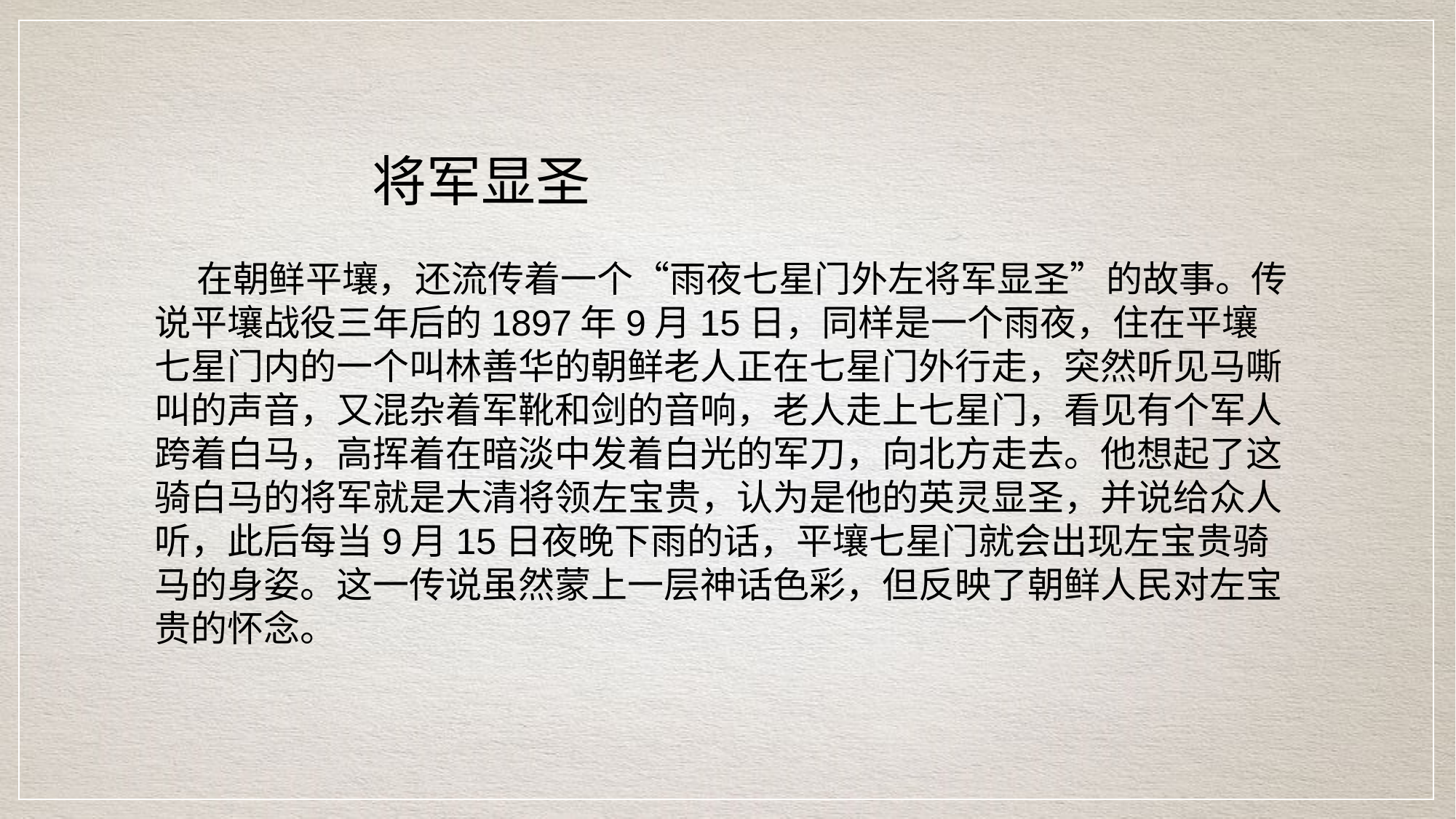

将军显圣

    在朝鲜平壤，还流传着一个“雨夜七星门外左将军显圣”的故事。传说平壤战役三年后的1897年9月15日，同样是一个雨夜，住在平壤七星门内的一个叫林善华的朝鲜老人正在七星门外行走，突然听见马嘶叫的声音，又混杂着军靴和剑的音响，老人走上七星门，看见有个军人跨着白马，高挥着在暗淡中发着白光的军刀，向北方走去。他想起了这骑白马的将军就是大清将领左宝贵，认为是他的英灵显圣，并说给众人听，此后每当9月15日夜晚下雨的话，平壤七星门就会出现左宝贵骑马的身姿。这一传说虽然蒙上一层神话色彩，但反映了朝鲜人民对左宝贵的怀念。